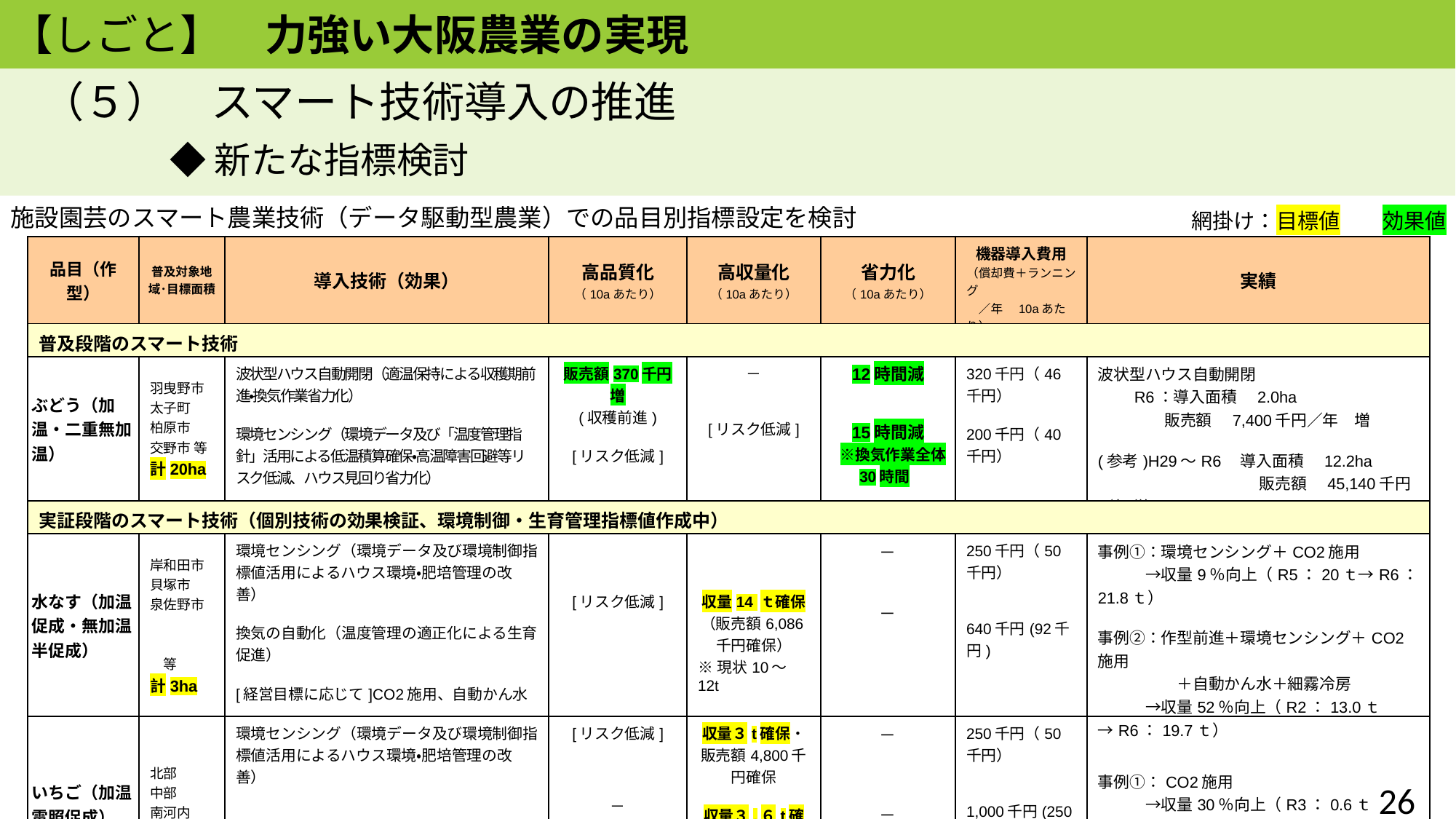

【しごと】　力強い大阪農業の実現

（５）　スマート技術導入の推進
◆新たな指標検討
施設園芸のスマート農業技術（データ駆動型農業）での品目別指標設定を検討
網掛け：目標値　　効果値
| 品目（作型） | 普及対象地域･目標面積 | 導入技術（効果） | 高品質化 （10aあたり） | 高収量化 （10aあたり） | 省力化 （10aあたり） | 機器導入費用 （償却費＋ランニング 　／年　10aあたり） | 実績 |
| --- | --- | --- | --- | --- | --- | --- | --- |
| 普及段階のスマート技術 |  |  |  |  |  |  |  |
| ぶどう（加温・二重無加温） | 羽曳野市 太子町 柏原市 交野市 等 計20ha | 波状型ハウス自動開閉（適温保持による収穫期前進・換気作業省力化） 環境センシング（環境データ及び「温度管理指針」活用による低温積算確保・高温障害回避等リスク低減、ハウス見回り省力化） | 販売額370千円増 (収穫前進) [リスク低減] | － [リスク低減] | 12時間減 15時間減 　※換気作業全体 　　30時間 | 320千円（46千円） 200千円（40千円） | 波状型ハウス自動開閉 　　R6：導入面積　2.0ha　 　　　　 販売額　7,400千円／年　増 (参考)H29～R6　導入面積　12.2ha 　　　　　　 　　　　販売額　45,140千円／年 増 |
| 実証段階のスマート技術（個別技術の効果検証、環境制御・生育管理指標値作成中） |  |  |  |  |  |  |  |
| 水なす（加温促成・無加温半促成） | 岸和田市 貝塚市 泉佐野市 　　 　　　　　等 計3ha | 環境センシング（環境データ及び環境制御指標値活用によるハウス環境・肥培管理の改善） 換気の自動化（温度管理の適正化による生育促進） [経営目標に応じて]CO2施用、自動かん水 | [リスク低減] | 収量14 ｔ確保 （販売額6,086千円確保） ※現状10～12t | － － | 250千円（50千円） 640千円(92千円) | 事例①：環境センシング＋CO2施用 　　　→収量9％向上（R5：20ｔ→R6：21.8ｔ）　 事例②：作型前進＋環境センシング＋CO2施用 　　　　　＋自動かん水＋細霧冷房 　　　→収量52％向上（R2：13.0ｔ→R6：19.7ｔ） |
| いちご（加温電照促成） | 北部 中部 南河内 計4ha | 環境センシング（環境データ及び環境制御指標値活用によるハウス環境・肥培管理の改善） CO2施用（成り疲れ防止による連続収穫） [経営目標に応じて]日射比例かん水、細霧冷房 | [リスク低減] － | 収量３t確保・ 販売額4,800千円確保 収量３.６t確保・販売額5,880千円に向上 ※現状約2.5ｔ | － － | 250千円（50千円） 1,000千円(250千円) | 事例①：CO2施用 　　　→収量30％向上（R3：0.6ｔ→R4：0.8ｔ） |
26